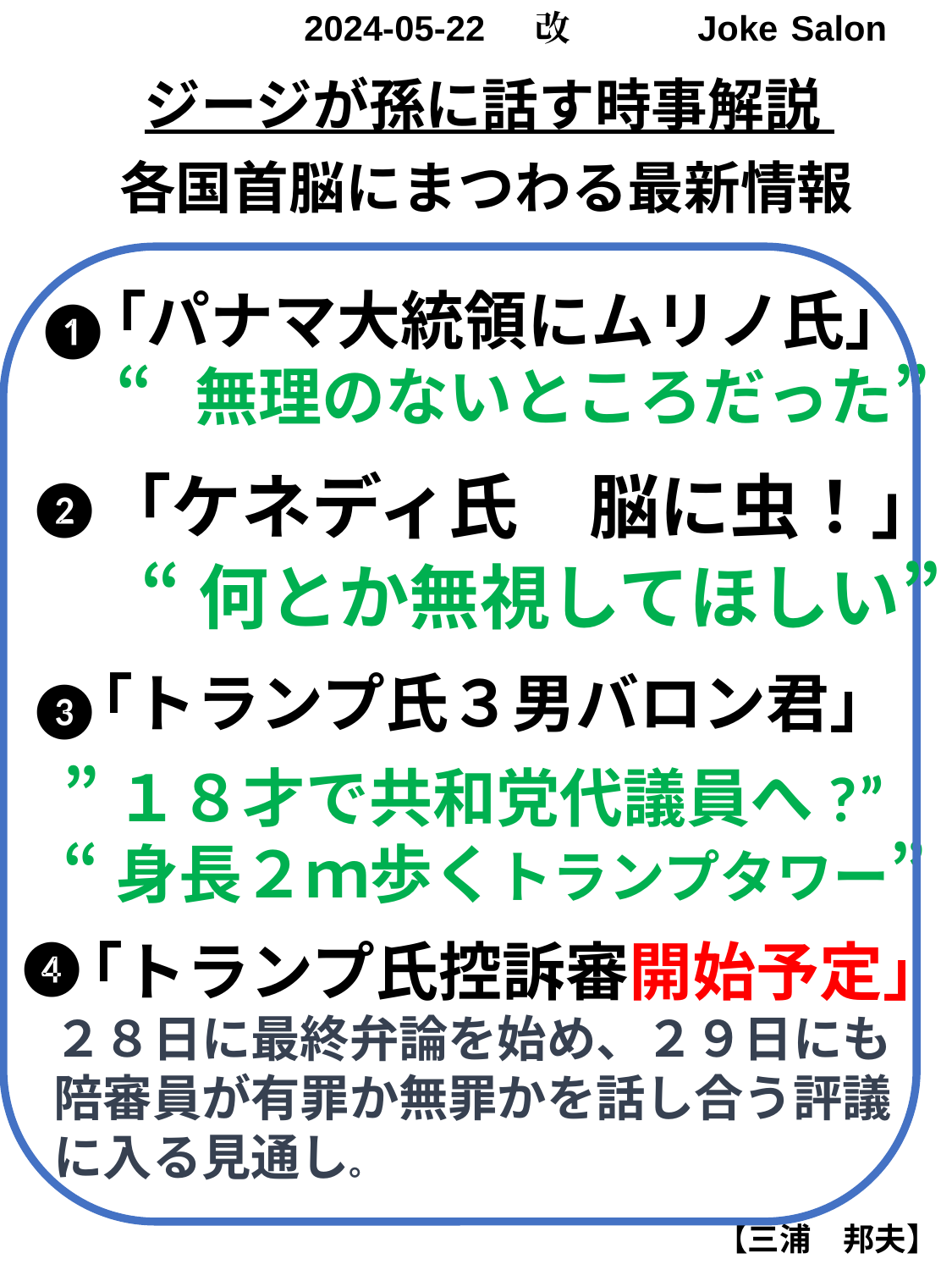

2024-05-22　改　　　Joke Salon
ジージが孫に話す時事解説
各国首脳にまつわる最新情報

「パナマ大統領にムリノ氏」
❶
“無理のないところだった”
「ケネディ氏　脳に虫！」

❷

“何とか無視してほしい”
「トランプ氏３男バロン君」
❸
”１８才で共和党代議員へ?”
“身長２ｍ歩くトランプタワー”
❹
「トランプ氏控訴審開始予定」
２８日に最終弁論を始め、２９日にも陪審員が有罪か無罪かを話し合う評議に入る見通し。
【三浦　邦夫】